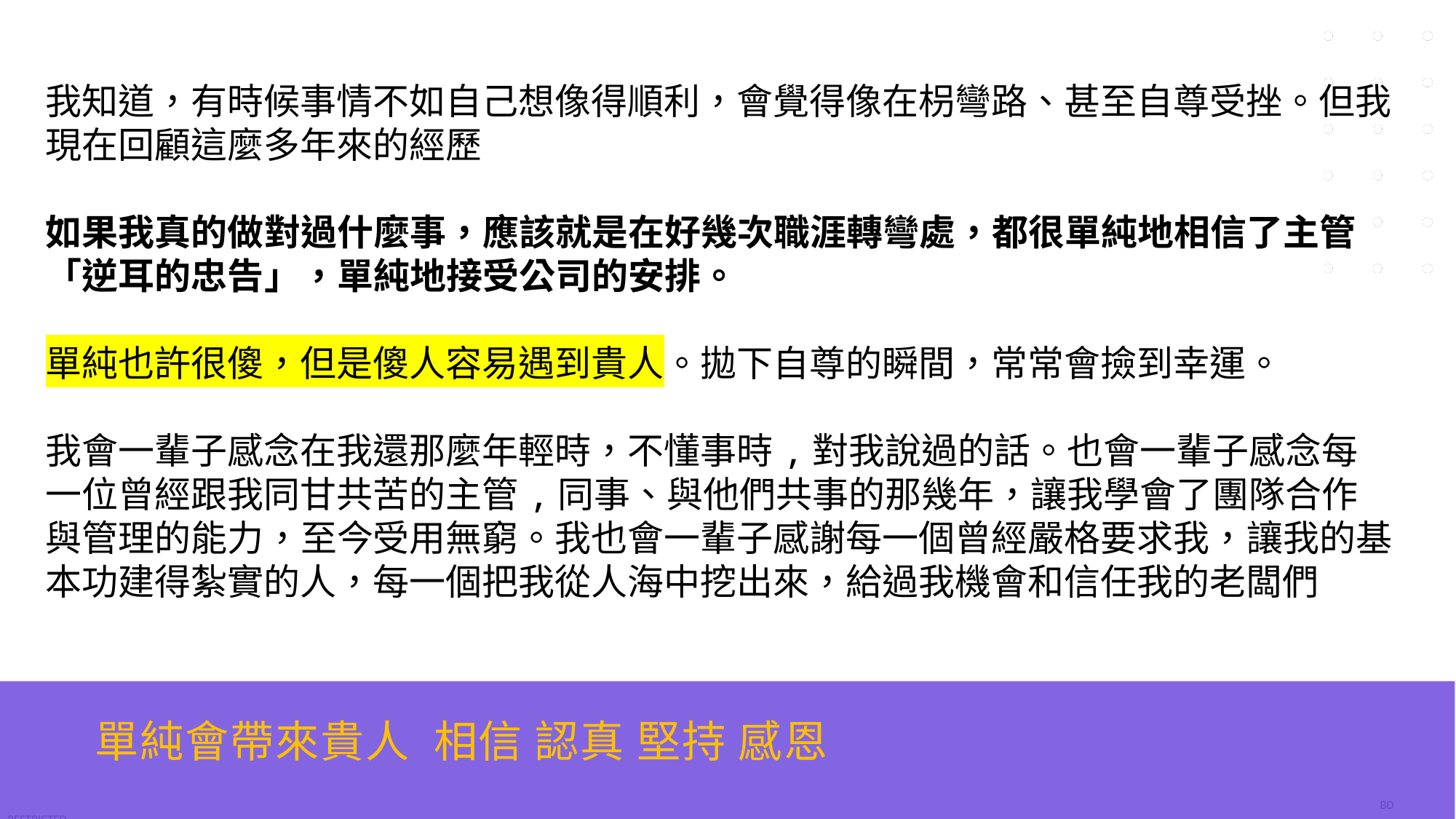

我知道，有時候事情不如自己想像得順利，會覺得像在枴彎路、甚至自尊受挫。但我現在回顧這麼多年來的經歷

如果我真的做對過什麼事，應該就是在好幾次職涯轉彎處，都很單純地相信了主管「逆耳的忠告」，單純地接受公司的安排。

單純也許很傻，但是傻人容易遇到貴人。拋下自尊的瞬間，常常會撿到幸運。

我會一輩子感念在我還那麼年輕時，不懂事時,對我說過的話。也會一輩子感念每一位曾經跟我同甘共苦的主管,同事、與他們共事的那幾年，讓我學會了團隊合作與管理的能力，至今受用無窮。我也會一輩子感謝每一個曾經嚴格要求我，讓我的基本功建得紮實的人，每一個把我從人海中挖出來，給過我機會和信任我的老闆們
# 單純會帶來貴人  相信 認真 堅持 感恩